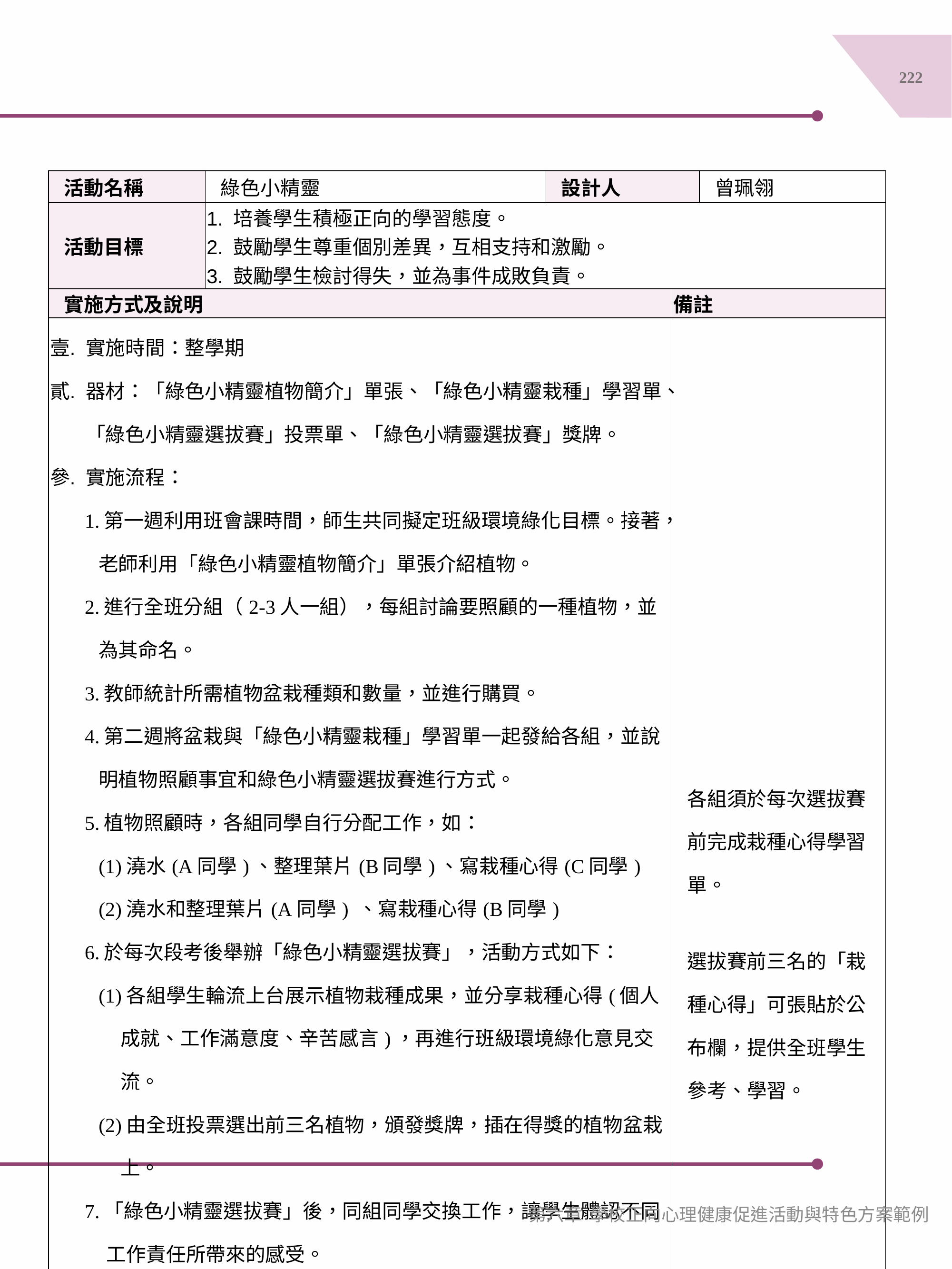

222
| 活動名稱 | 綠色小精靈 | 設計人 |  | 曾珮翎 |
| --- | --- | --- | --- | --- |
| 活動目標 | 培養學生積極正向的學習態度。 鼓勵學生尊重個別差異，互相支持和激勵。 鼓勵學生檢討得失，並為事件成敗負責。 |  |  |  |
| 實施方式及說明 |  |  | 備註 |  |
| 實施時間：整學期 器材：「綠色小精靈植物簡介」單張、「綠色小精靈栽種」學習單、「綠色小精靈選拔賽」投票單、「綠色小精靈選拔賽」獎牌。 實施流程： 1.第一週利用班會課時間，師生共同擬定班級環境綠化目標。接著，老師利用「綠色小精靈植物簡介」單張介紹植物。 2.進行全班分組（2-3人一組），每組討論要照顧的一種植物，並為其命名。 3.教師統計所需植物盆栽種類和數量，並進行購買。 4.第二週將盆栽與「綠色小精靈栽種」學習單一起發給各組，並說明植物照顧事宜和綠色小精靈選拔賽進行方式。 5.植物照顧時，各組同學自行分配工作，如： (1)澆水(A同學)、整理葉片(B同學)、寫栽種心得(C同學) (2)澆水和整理葉片(A同學) 、寫栽種心得(B同學) 6.於每次段考後舉辦「綠色小精靈選拔賽」，活動方式如下： (1)各組學生輪流上台展示植物栽種成果，並分享栽種心得(個人成就、工作滿意度、辛苦感言)，再進行班級環境綠化意見交流。 (2)由全班投票選出前三名植物，頒發獎牌，插在得獎的植物盆栽上。 7.「綠色小精靈選拔賽」後，同組同學交換工作，讓學生體認不同工作責任所帶來的感受。 8.「綠色小精靈選拔賽」分享活動中，老師適時協助學生培養積極正向的栽種態度，提供問題解決方法或經驗，並鼓勵學生互相幫助，以達到環境綠化目標。 |  |  | 各組須於每次選拔賽前完成栽種心得學習單。 選拔賽前三名的「栽種心得」可張貼於公布欄，提供全班學生參考、學習。 |  |
第六章  學校正向心理健康促進活動與特色方案範例